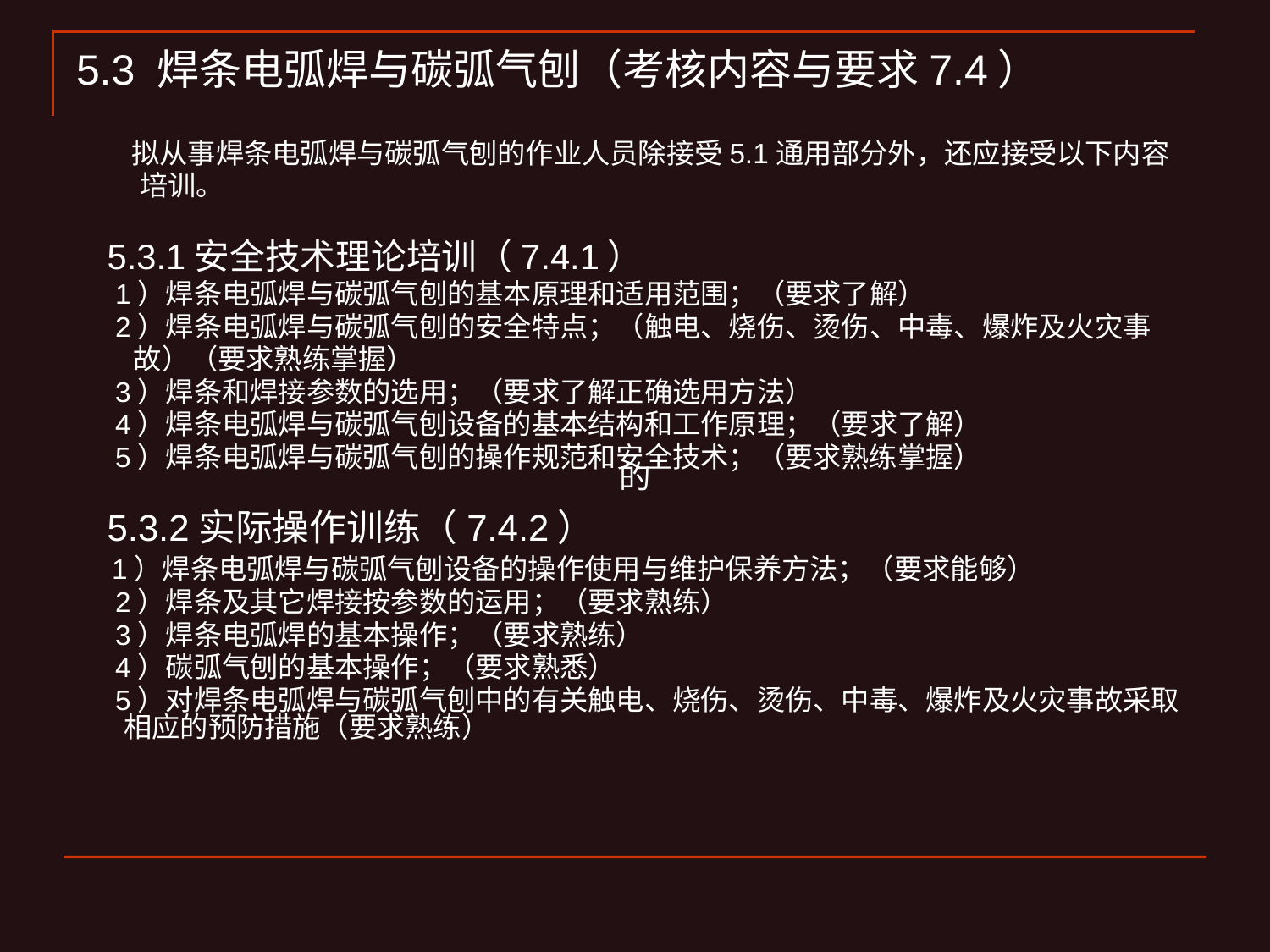

5.3 焊条电弧焊与碳弧气刨（考核内容与要求7.4）

         拟从事焊条电弧焊与碳弧气刨的作业人员除接受5.1通用部分外，还应接受以下内容
         培训。

   5.3.1安全技术理论培训（7.4.1）
     1）焊条电弧焊与碳弧气刨的基本原理和适用范围；（要求了解）
     2）焊条电弧焊与碳弧气刨的安全特点；（触电、烧伤、烫伤、中毒、爆炸及火灾事
        故）（要求熟练掌握）
     3）焊条和焊接参数的选用；（要求了解正确选用方法）
     4）焊条电弧焊与碳弧气刨设备的基本结构和工作原理；（要求了解）
     5）焊条电弧焊与碳弧气刨的操作规范和安全技术；（要求熟练掌握）

   5.3.2实际操作训练（7.4.2）
    1）焊条电弧焊与碳弧气刨设备的操作使用与维护保养方法；（要求能够）
     2）焊条及其它焊接按参数的运用；（要求熟练）
     3）焊条电弧焊的基本操作；（要求熟练）
     4）碳弧气刨的基本操作；（要求熟悉）
     5）对焊条电弧焊与碳弧气刨中的有关触电、烧伤、烫伤、中毒、爆炸及火灾事故采取相应的预防措施（要求熟练）
的